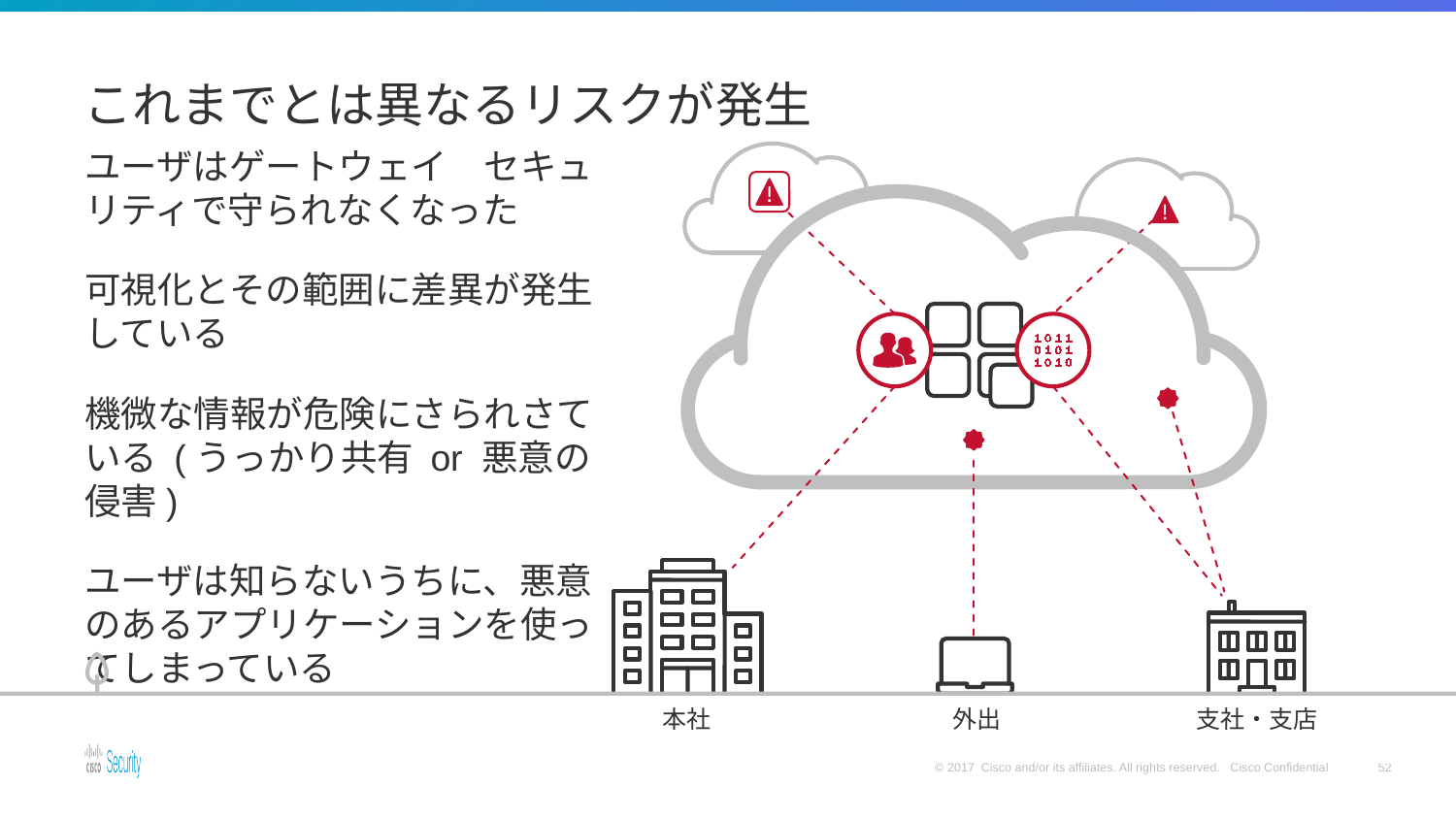

# これまでとは異なるリスクが発生

ユーザはゲートウェイ　セキュリティで守られなくなった
可視化とその範囲に差異が発生している
機微な情報が危険にさられさている (うっかり共有 or 悪意の侵害)
ユーザは知らないうちに、悪意のあるアプリケーションを使ってしまっている

本社
外出
支社・支店